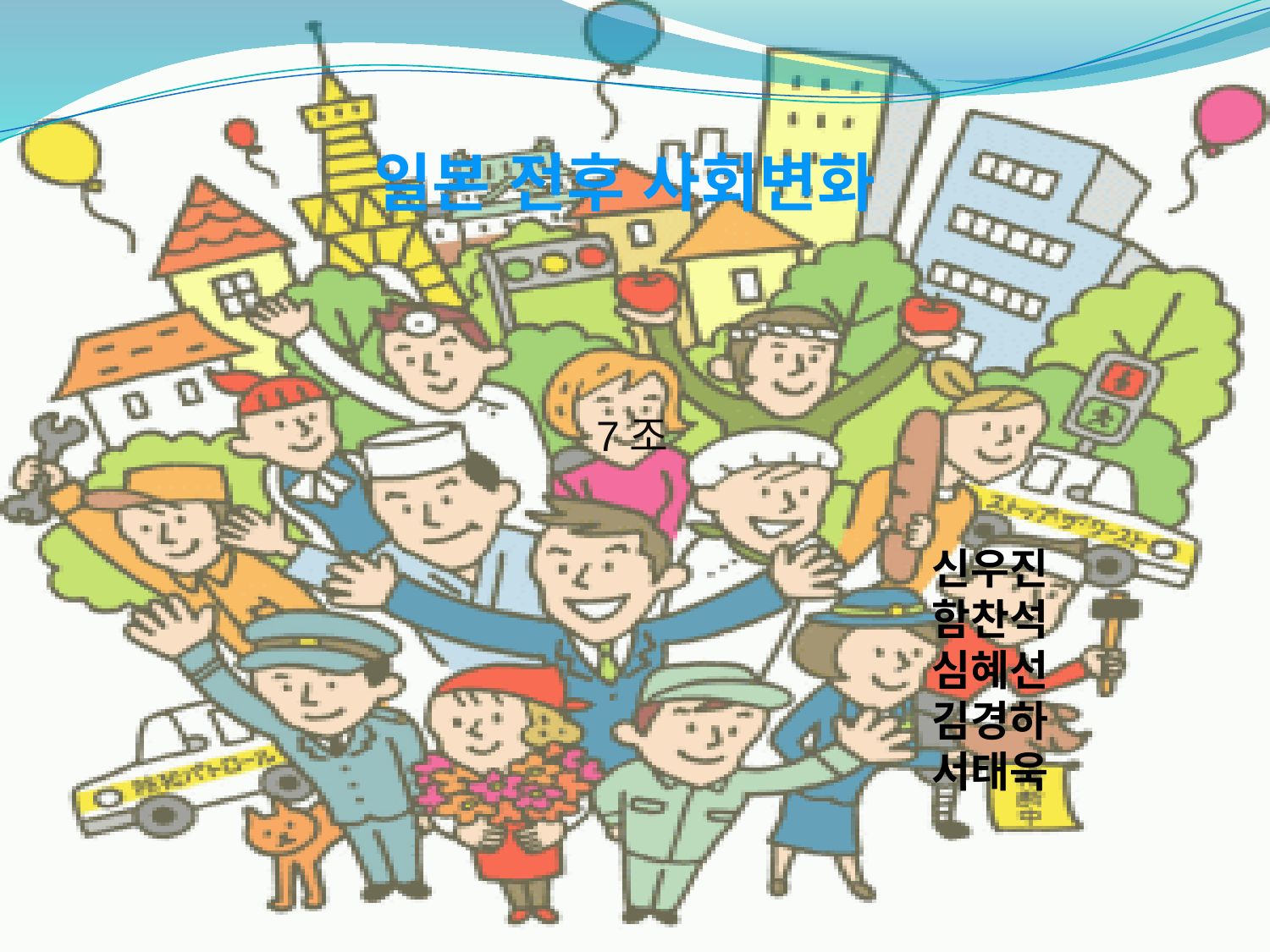

일본 전후 사회변화
7조
신우진
함찬석
심혜선
김경하
서태욱